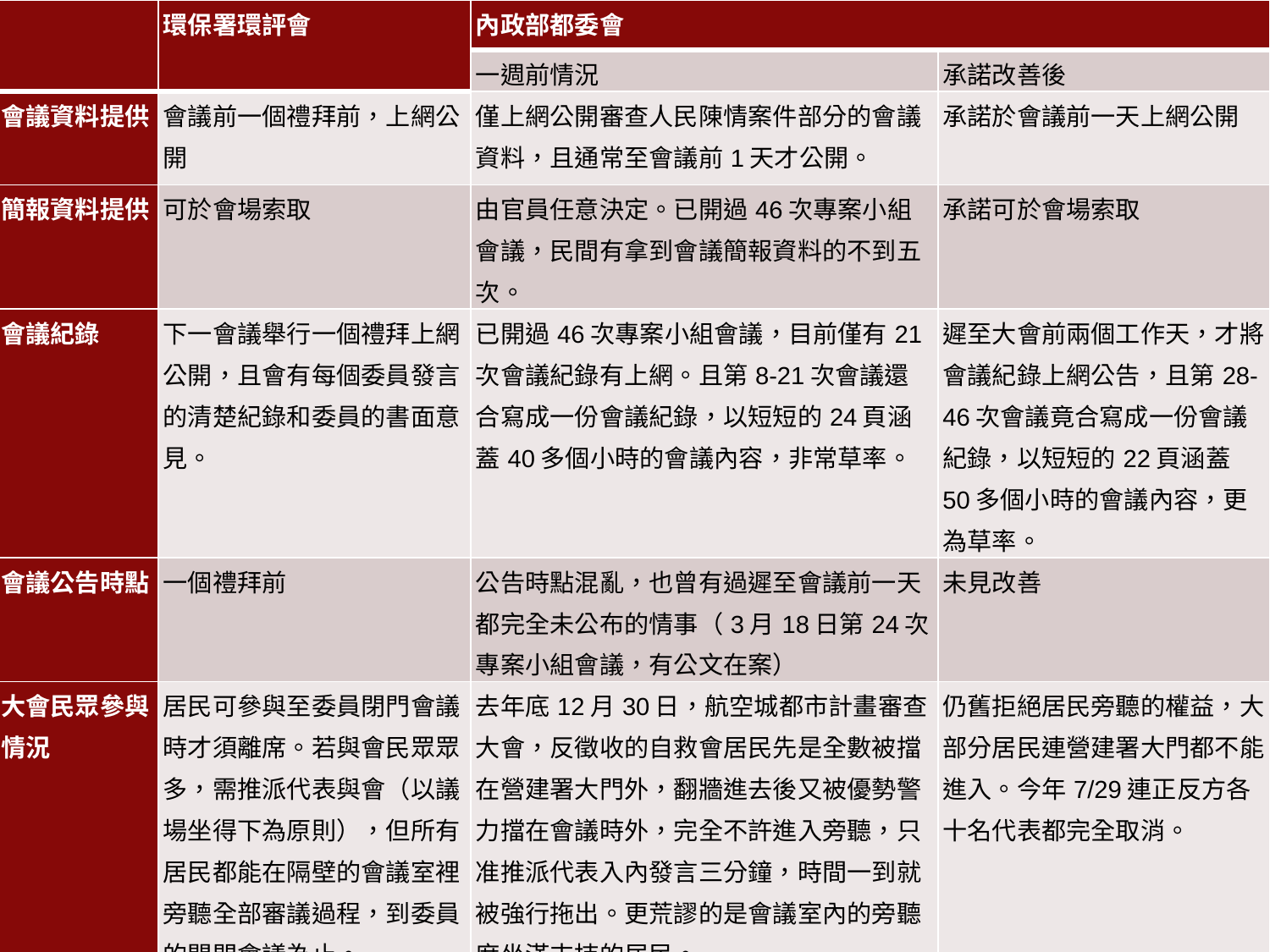

|  | 環保署環評會 | 內政部都委會 |  |
| --- | --- | --- | --- |
|  |  | 一週前情況 | 承諾改善後 |
| 會議資料提供 | 會議前一個禮拜前，上網公開 | 僅上網公開審查人民陳情案件部分的會議資料，且通常至會議前1天才公開。 | 承諾於會議前一天上網公開 |
| 簡報資料提供 | 可於會場索取 | 由官員任意決定。已開過46次專案小組會議，民間有拿到會議簡報資料的不到五次。 | 承諾可於會場索取 |
| 會議紀錄 | 下一會議舉行一個禮拜上網公開，且會有每個委員發言的清楚紀錄和委員的書面意見。 | 已開過46次專案小組會議，目前僅有21次會議紀錄有上網。且第8-21次會議還合寫成一份會議紀錄，以短短的24頁涵蓋40多個小時的會議內容，非常草率。 | 遲至大會前兩個工作天，才將會議紀錄上網公告，且第28-46次會議竟合寫成一份會議紀錄，以短短的22頁涵蓋50多個小時的會議內容，更為草率。 |
| 會議公告時點 | 一個禮拜前 | 公告時點混亂，也曾有過遲至會議前一天都完全未公布的情事（3月18日第24次專案小組會議，有公文在案） | 未見改善 |
| 大會民眾參與情況 | 居民可參與至委員閉門會議時才須離席。若與會民眾眾多，需推派代表與會（以議場坐得下為原則），但所有居民都能在隔壁的會議室裡旁聽全部審議過程，到委員的閉門會議為止。 | 去年底12月30日，航空城都市計畫審查大會，反徵收的自救會居民先是全數被擋在營建署大門外，翻牆進去後又被優勢警力擋在會議時外，完全不許進入旁聽，只准推派代表入內發言三分鐘，時間一到就被強行拖出。更荒謬的是會議室內的旁聽席坐滿支持的居民。 | 仍舊拒絕居民旁聽的權益，大部分居民連營建署大門都不能進入。今年7/29連正反方各十名代表都完全取消。 |
| 記者參與情況 | 可全程參與，包括委員的閉門會議 | 在專案小組中，曾發生過都計委員將記者趕出議場的情形。去年底大會時，在業務單位簡報完之後，所有記者立刻被請出場。 | 大會只能旁聽簡報，在委員實質討論時，所有記者都必須離場。 |
# 、